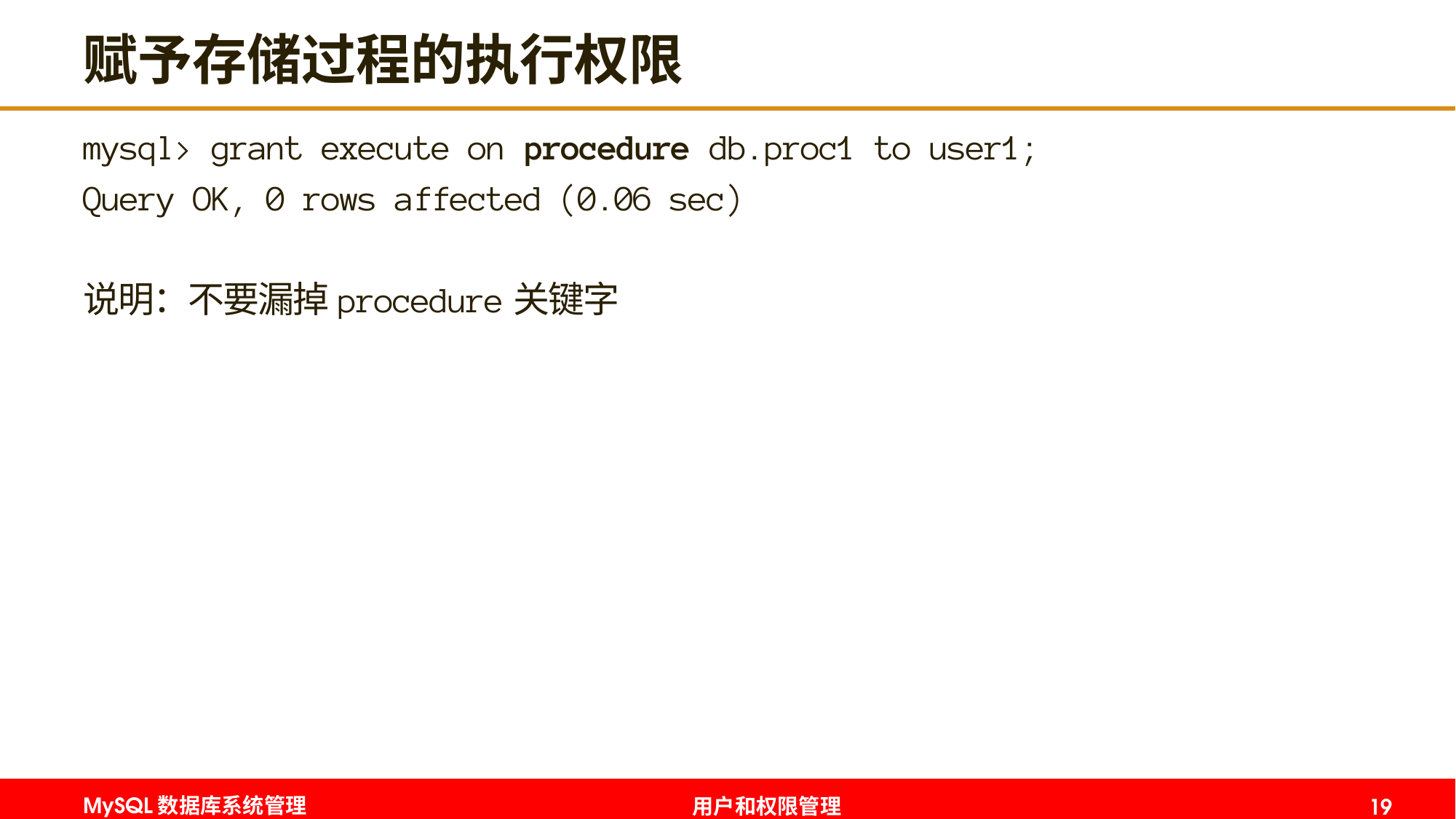

# 赋予存储过程的执行权限
mysql> grant execute on procedure db.proc1 to user1;
Query OK, 0 rows affected (0.06 sec)

说明：不要漏掉procedure关键字